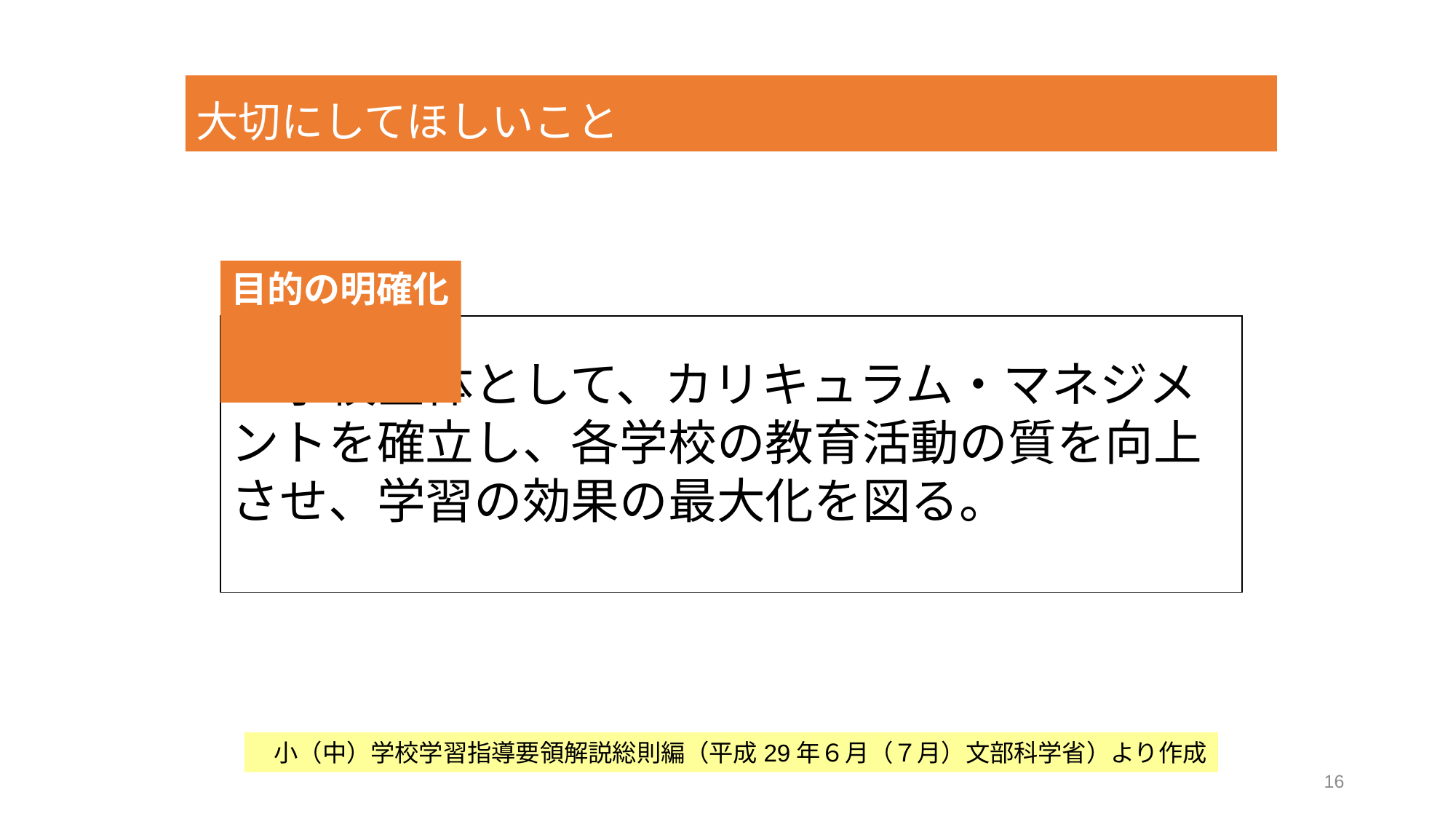

大切にしてほしいこと
目的の明確化

　学校全体として、カリキュラム・マネジメントを確立し、各学校の教育活動の質を向上させ、学習の効果の最大化を図る。
小（中）学校学習指導要領解説総則編（平成29年６月（７月）文部科学省）より作成
16